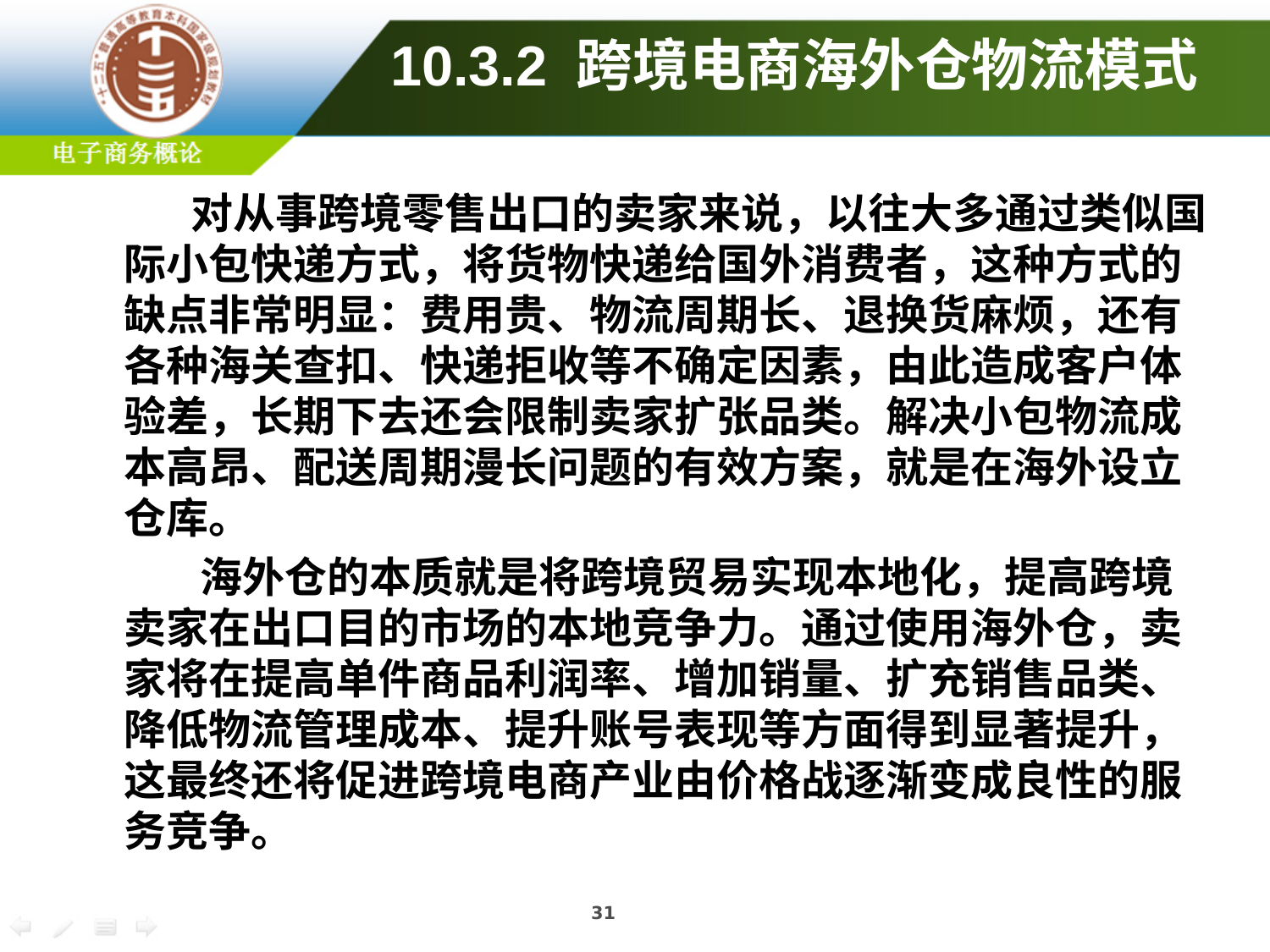

10.3.2 跨境电商海外仓物流模式
           对从事跨境零售出口的卖家来说，以往大多通过类似国际小包快递方式，将货物快递给国外消费者，这种方式的缺点非常明显：费用贵、物流周期长、退换货麻烦，还有各种海关查扣、快递拒收等不确定因素，由此造成客户体验差，长期下去还会限制卖家扩张品类。解决小包物流成本高昂、配送周期漫长问题的有效方案，就是在海外设立仓库。
            海外仓的本质就是将跨境贸易实现本地化，提高跨境卖家在出口目的市场的本地竞争力。通过使用海外仓，卖家将在提高单件商品利润率、增加销量、扩充销售品类、降低物流管理成本、提升账号表现等方面得到显著提升，这最终还将促进跨境电商产业由价格战逐渐变成良性的服务竞争。

31